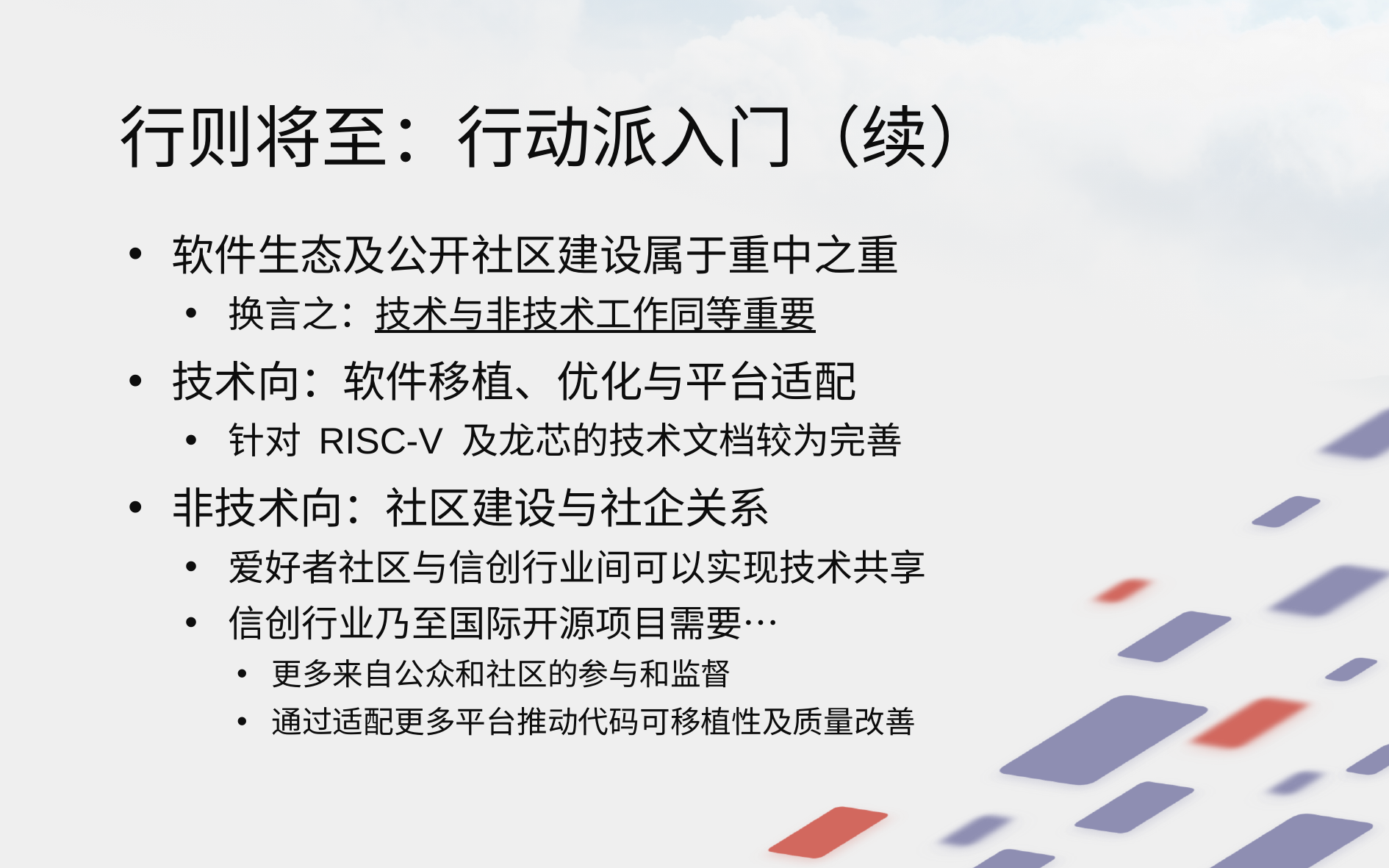

# 行则将至：行动派入门（续）
软件生态及公开社区建设属于重中之重
换言之：技术与非技术工作同等重要
技术向：软件移植、优化与平台适配
针对 RISC-V 及龙芯的技术文档较为完善
非技术向：社区建设与社企关系
爱好者社区与信创行业间可以实现技术共享
信创行业乃至国际开源项目需要…
更多来自公众和社区的参与和监督
通过适配更多平台推动代码可移植性及质量改善